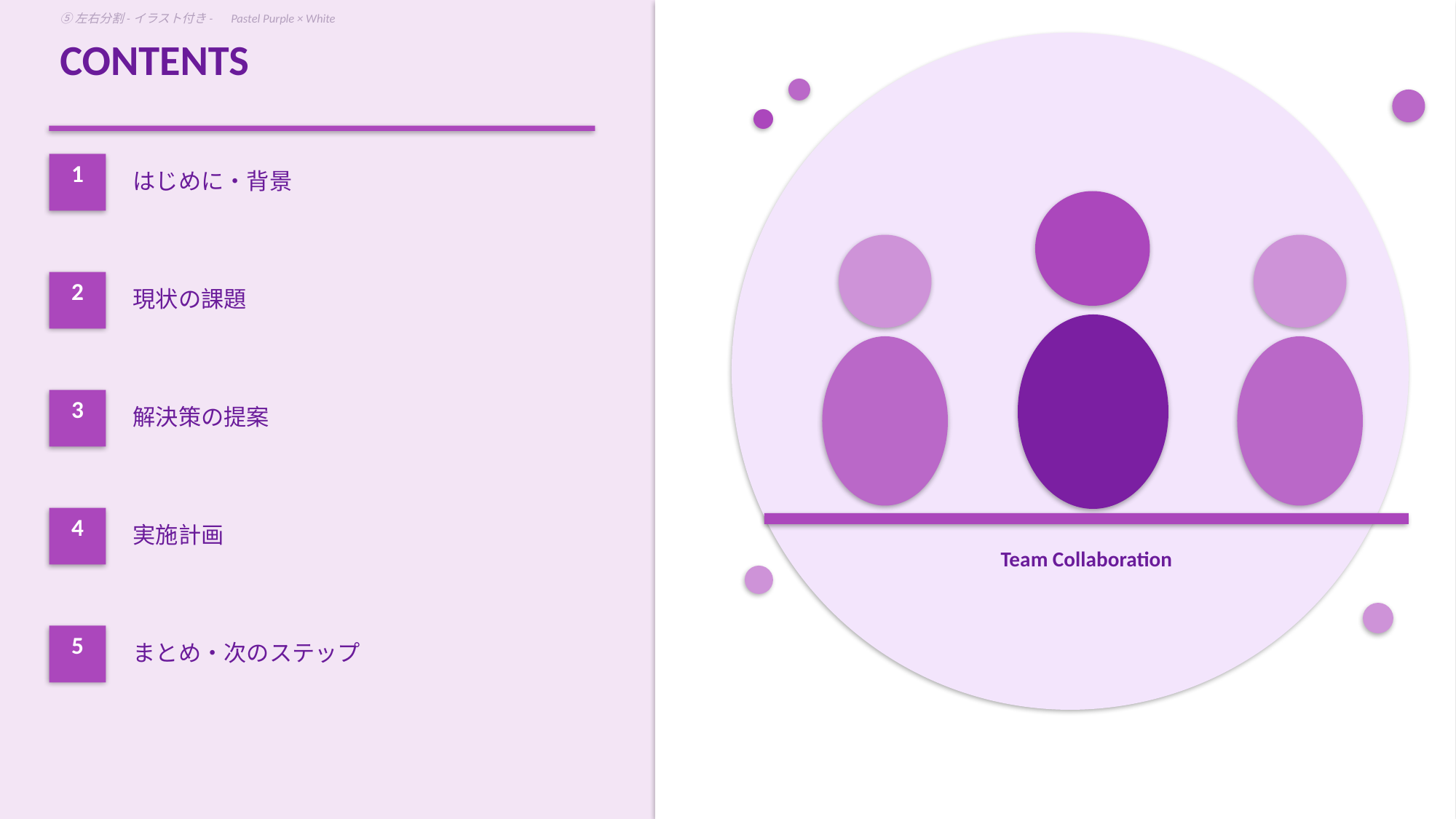

⑤左右分割-イラスト付き-　Pastel Purple × White
CONTENTS

1

はじめに・背景

2

現状の課題

3

解決策の提案
4

実施計画
Team Collaboration

5

まとめ・次のステップ